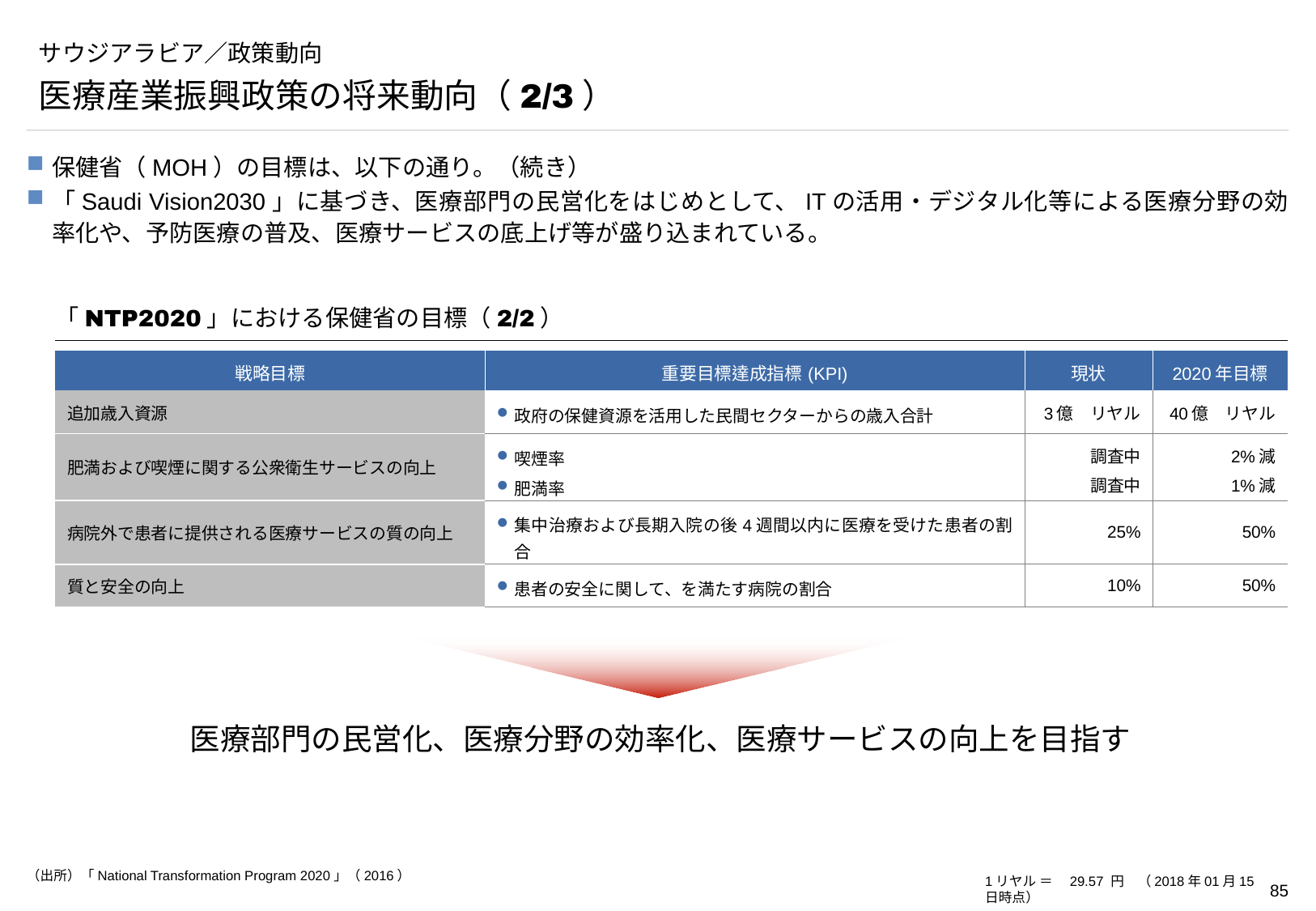

# サウジアラビア／政策動向
医療産業振興政策の将来動向（2/3）
保健省（MOH）の目標は、以下の通り。（続き）
「Saudi Vision2030」に基づき、医療部門の民営化をはじめとして、ITの活用・デジタル化等による医療分野の効率化や、予防医療の普及、医療サービスの底上げ等が盛り込まれている。
「NTP2020」における保健省の目標（2/2）
| 戦略目標 | 重要目標達成指標(KPI) | 現状 | 2020年目標 |
| --- | --- | --- | --- |
| 追加歳入資源 | 政府の保健資源を活用した民間セクターからの歳入合計 | 3億　リヤル | 40億　リヤル |
| 肥満および喫煙に関する公衆衛生サービスの向上 | 喫煙率 肥満率 | 調査中 調査中 | 2%減 1%減 |
| 病院外で患者に提供される医療サービスの質の向上 | 集中治療および長期入院の後4週間以内に医療を受けた患者の割合 | 25% | 50% |
| 質と安全の向上 | 患者の安全に関して、を満たす病院の割合 | 10% | 50% |

医療部門の民営化、医療分野の効率化、医療サービスの向上を目指す
（出所）「National Transformation Program 2020」（2016）
1リヤル ＝　29.57 円　（2018年01月15日時点）